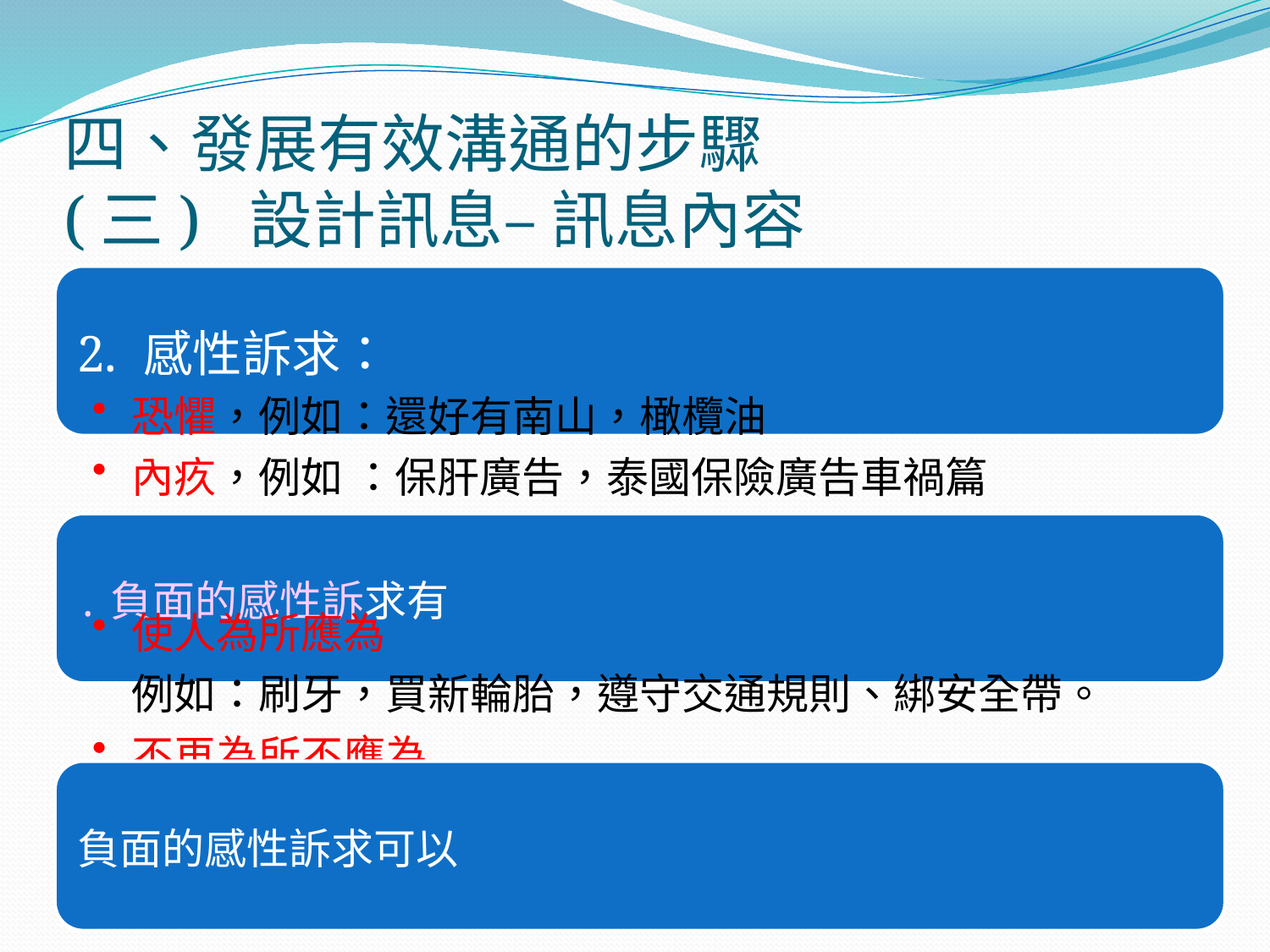

# 四、發展有效溝通的步驟 (三)  設計訊息– 訊息內容
․負面的感性訴求有
恐懼，例如：還好有南山，橄欖油
內疚，例如 ：保肝廣告，泰國保險廣告車禍篇
羞恥，例如 ：狐臭，頭皮屑海倫仙度絲
負面的感性訴求可以
使人為所應為
例如：刷牙，買新輪胎，遵守交通規則、綁安全帶。
不再為所不應為
例如：抽菸(VIDEO)、酗酒、暴力
2. 感性訴求：
19